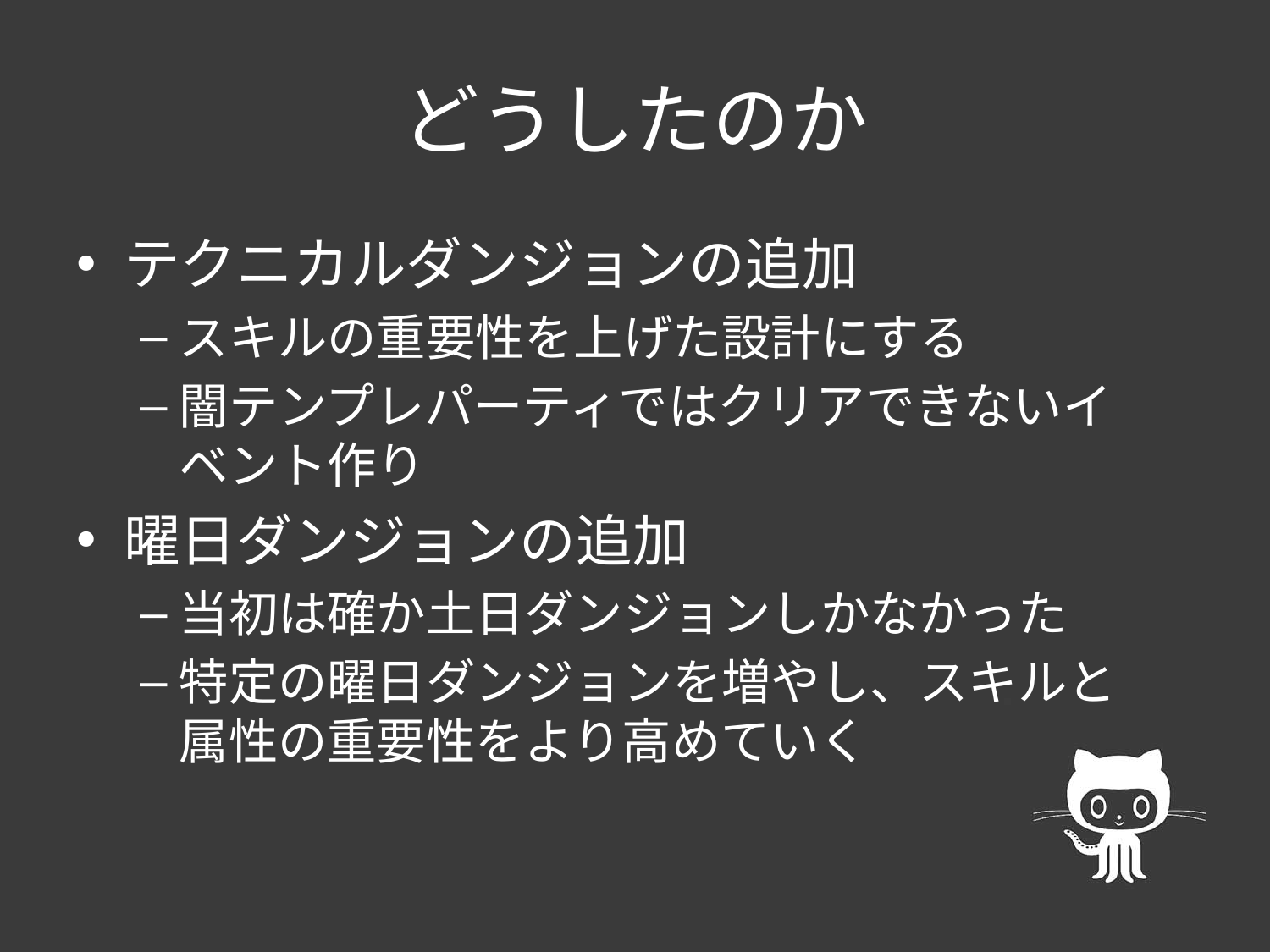

# どうしたのか
テクニカルダンジョンの追加
スキルの重要性を上げた設計にする
闇テンプレパーティではクリアできないイベント作り
曜日ダンジョンの追加
当初は確か土日ダンジョンしかなかった
特定の曜日ダンジョンを増やし、スキルと属性の重要性をより高めていく